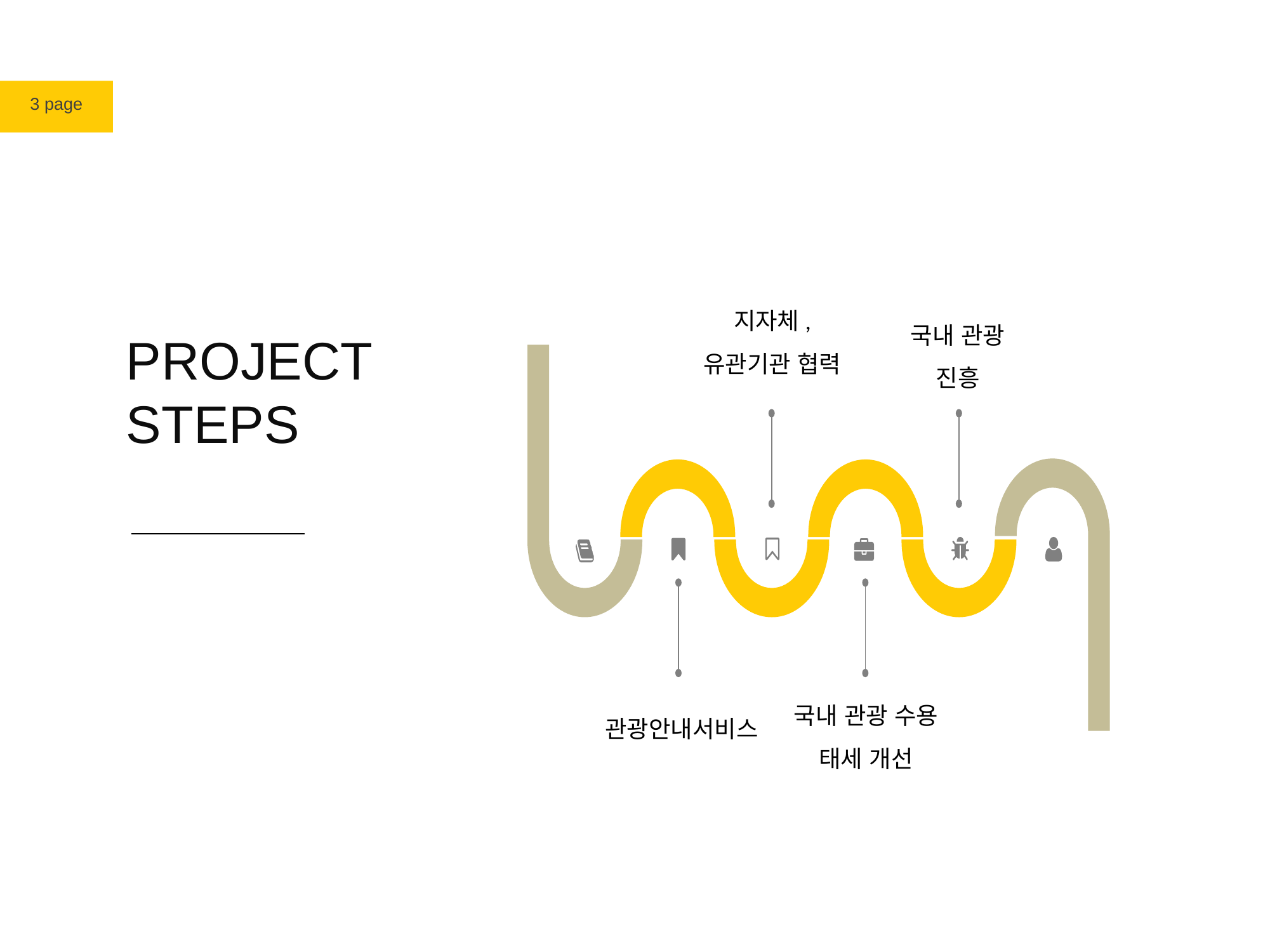

3 page

지자체,
유관기관 협력
국내 관광 진흥
PROJECT
STEPS

국내 관광 수용 태세 개선
관광안내서비스